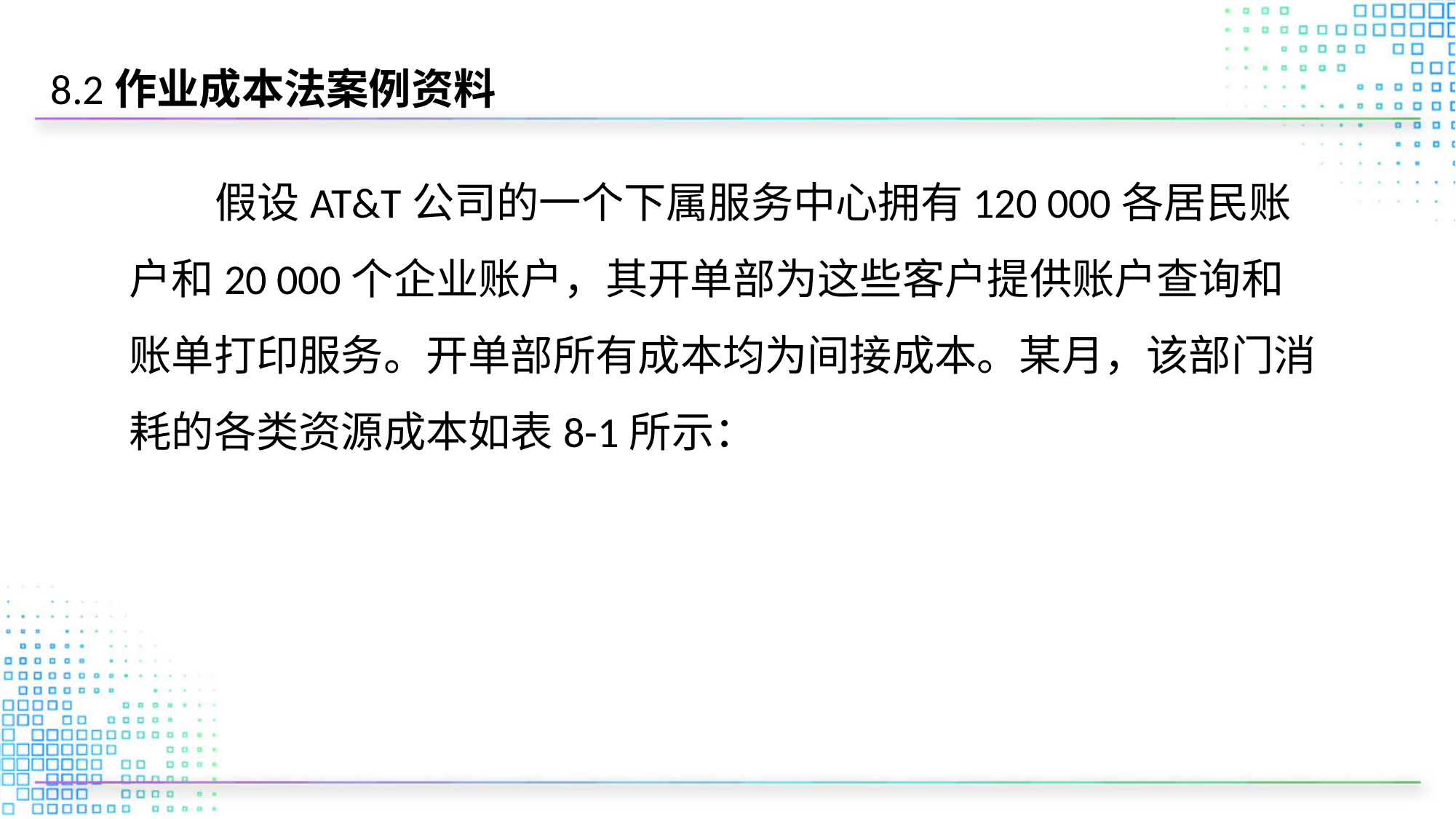

# 8.2作业成本法案例资料
        假设AT&T公司的一个下属服务中心拥有120 000各居民账户和20 000个企业账户，其开单部为这些客户提供账户查询和账单打印服务。开单部所有成本均为间接成本。某月，该部门消耗的各类资源成本如表8-1所示：